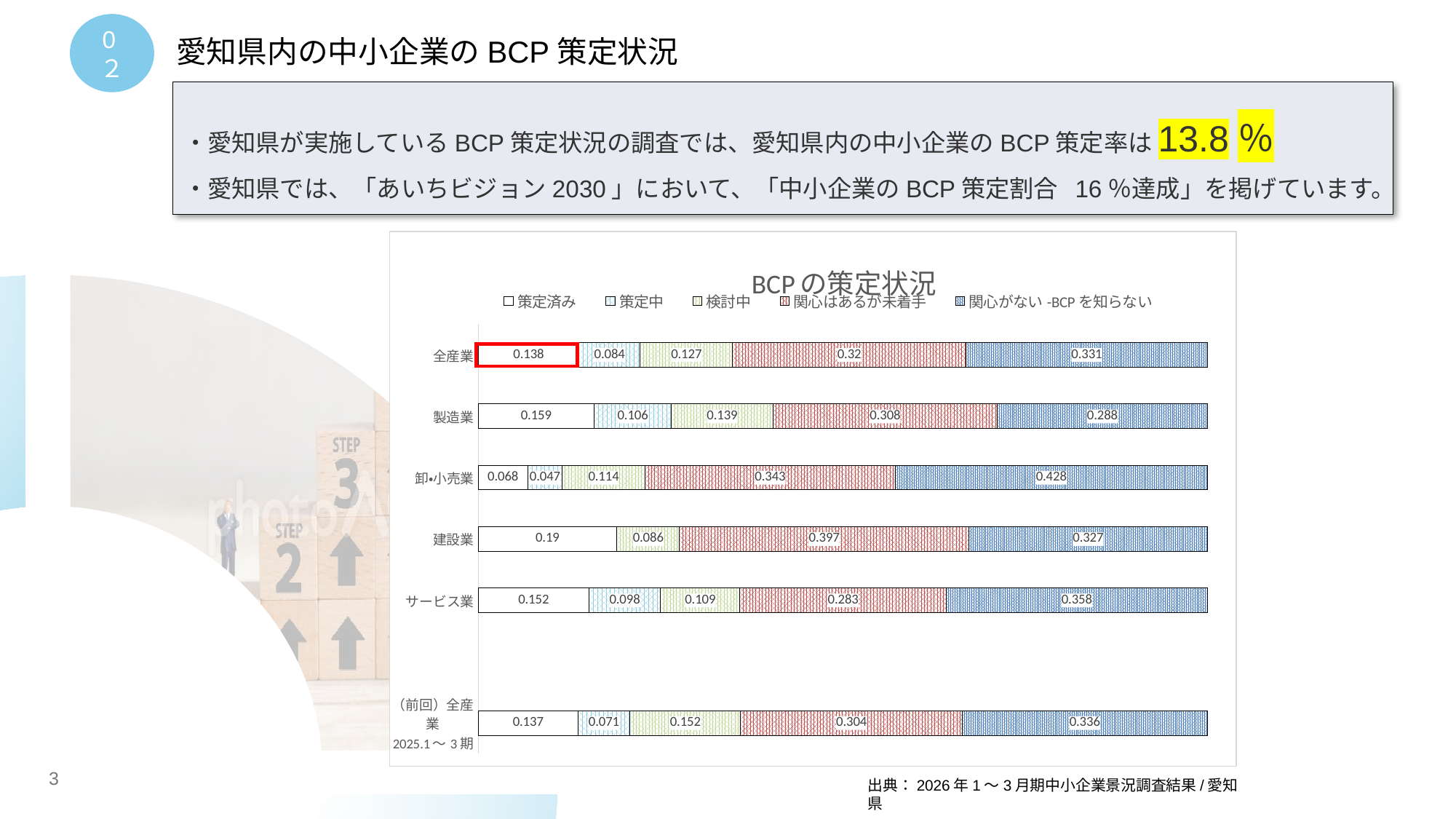

0２
# 愛知県内の中小企業のBCP策定状況
・愛知県が実施しているBCP策定状況の調査では、愛知県内の中小企業のBCP策定率は13.8％
・愛知県では、「あいちビジョン2030」において、「中小企業のBCP策定割合  16％達成」を掲げています。

### Chart: BCPの策定状況

| Category | 策定済み | 策定中 | 検討中 | 関心はあるが未着手 | 関心がない-BCPを知らない |
|---|---|---|---|---|---|
| （前回）全産業
2025.1～3期 | 0.137 | 0.071 | 0.152 | 0.304 | 0.336 |
|  | None | None | None | None | None |
| サービス業 | 0.152 | 0.098 | 0.109 | 0.283 | 0.358 |
| 建設業 | 0.19 | 0.0 | 0.086 | 0.397 | 0.327 |
| 卸・小売業 | 0.068 | 0.047 | 0.114 | 0.343 | 0.428 |
| 製造業 | 0.159 | 0.106 | 0.139 | 0.308 | 0.28800000000000003 |
| 全産業 | 0.138 | 0.084 | 0.127 | 0.32 | 0.33099999999999996 |

3
出典：2026年1～3月期中小企業景況調査結果/愛知県